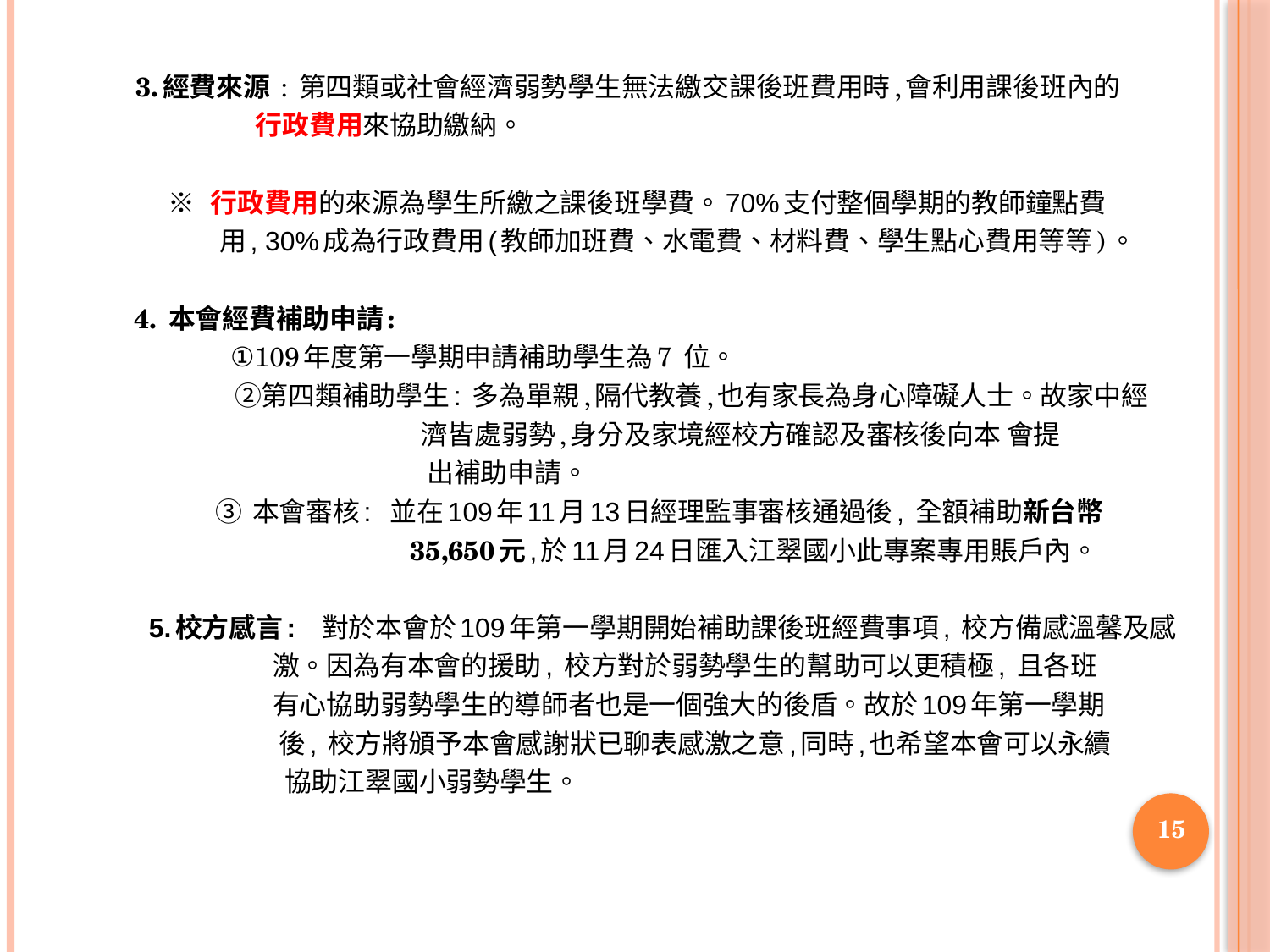

3.經費來源 : 第四類或社會經濟弱勢學生無法繳交課後班費用時,會利用課後班內的
                              行政費用來協助繳納。

                 ※  行政費用的來源為學生所繳之課後班學費。70%支付整個學期的教師鐘點費
                         用, 30%成為行政費用(教師加班費、水電費、材料費、學生點心費用等等)。

         4. 本會經費補助申請:
                      ①109年度第一學期申請補助學生為7 位。
　　　　　　 ②第四類補助學生: 多為單親,隔代教養,也有家長為身心障礙人士。故家中經
                                                           濟皆處弱勢,身分及家境經校方確認及審核後向本 會提
                                                            出補助申請。
                         ③ 本會審核:  並在109年11月13日經理監事審核通過後, 全額補助新台幣
                                             35,650元,於11月24日匯入江翠國小此專案專用賬戶內。

           5.校方感言:   對於本會於109年第一學期開始補助課後班經費事項, 校方備感溫馨及感
                                  激。因為有本會的援助, 校方對於弱勢學生的幫助可以更積極, 且各班
                                  有心協助弱勢學生的導師者也是一個強大的後盾。故於109年第一學期
                                   後, 校方將頒予本會感謝狀已聊表感激之意,同時,也希望本會可以永續
                                    協助江翠國小弱勢學生。

15